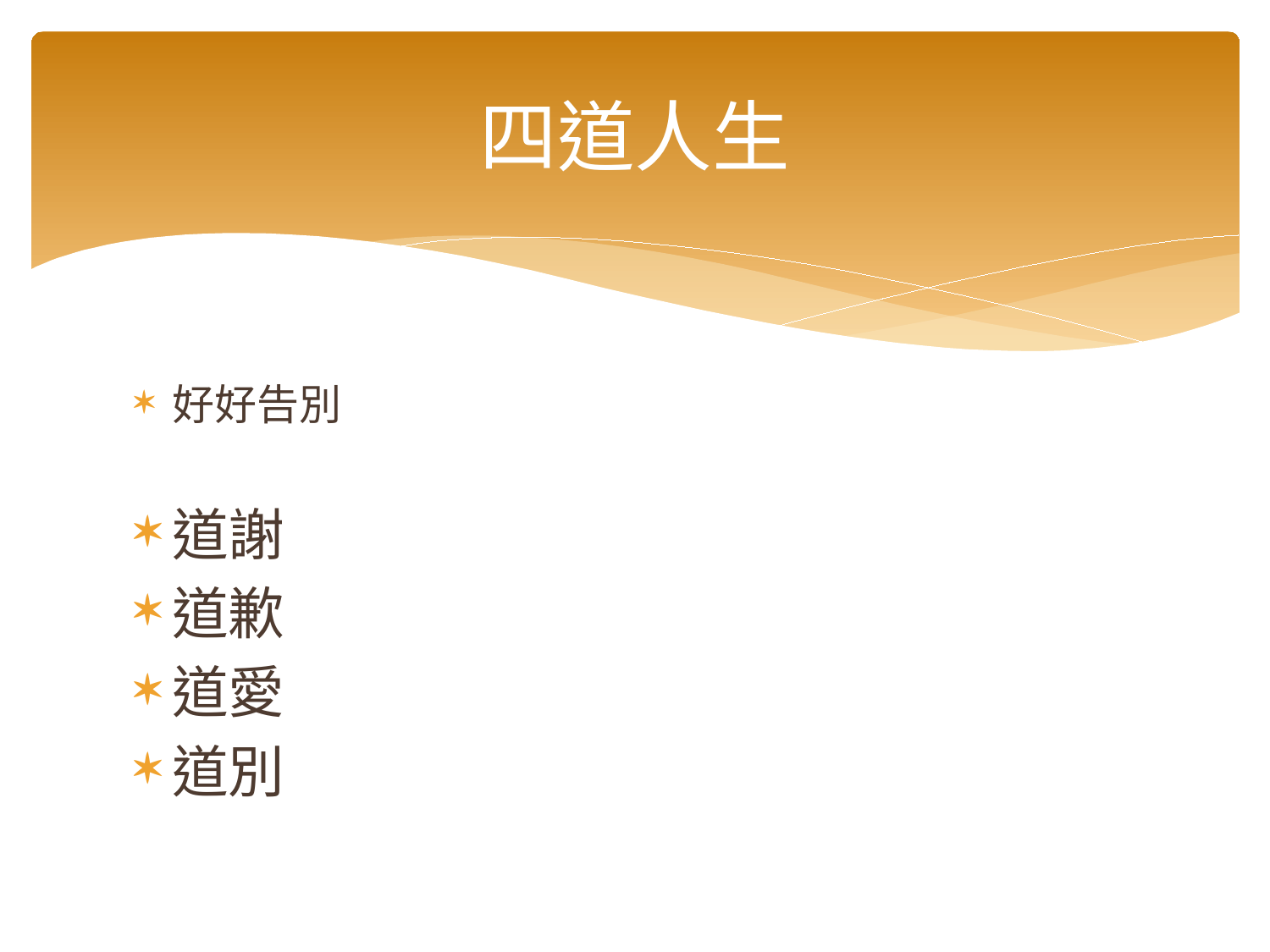

# 四道人生
好好告別

道謝
道歉
道愛
道別